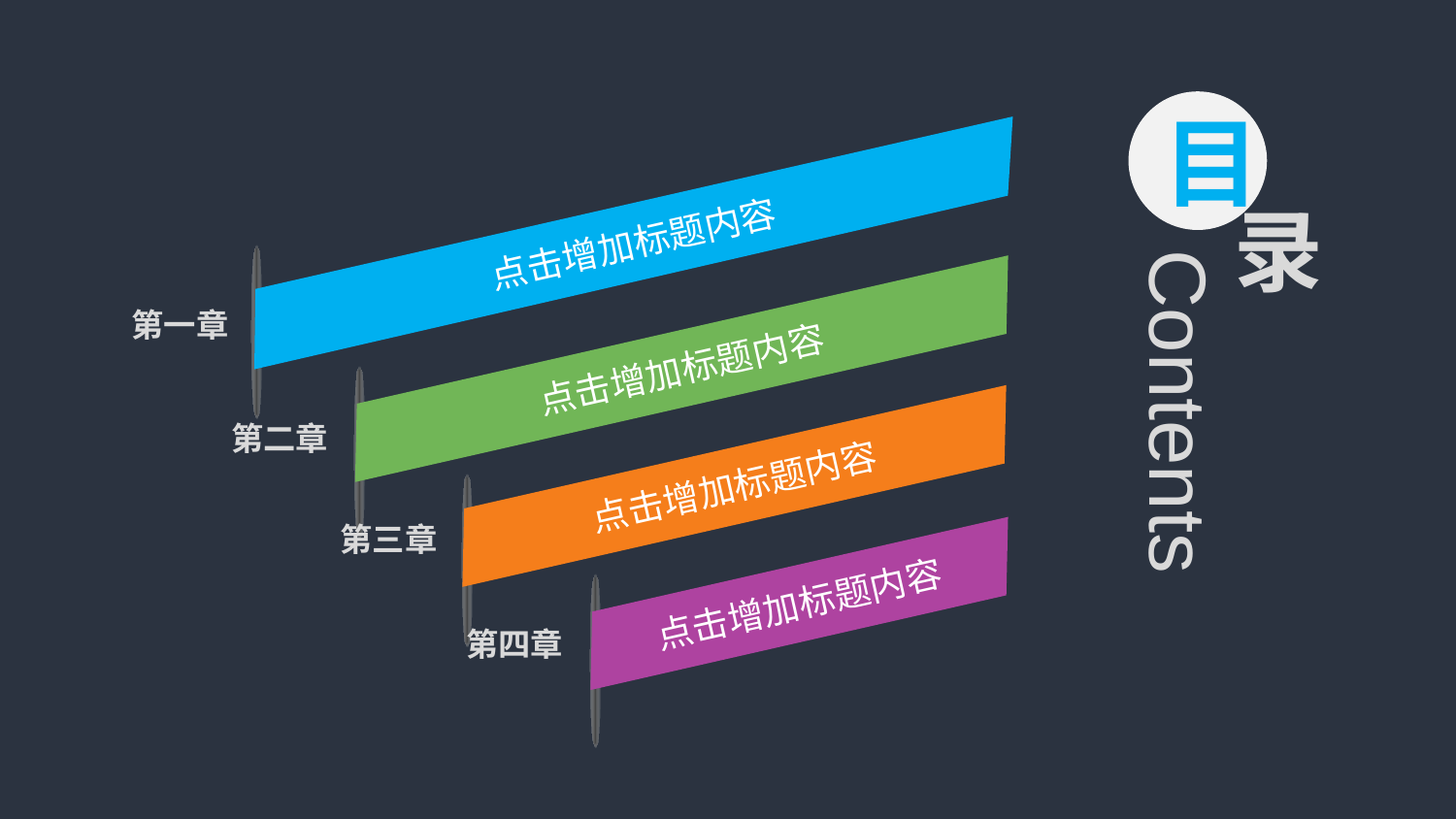

目
录
点击增加标题内容
第一章

Contents
点击增加标题内容
第二章

点击增加标题内容
第三章

点击增加标题内容
第四章